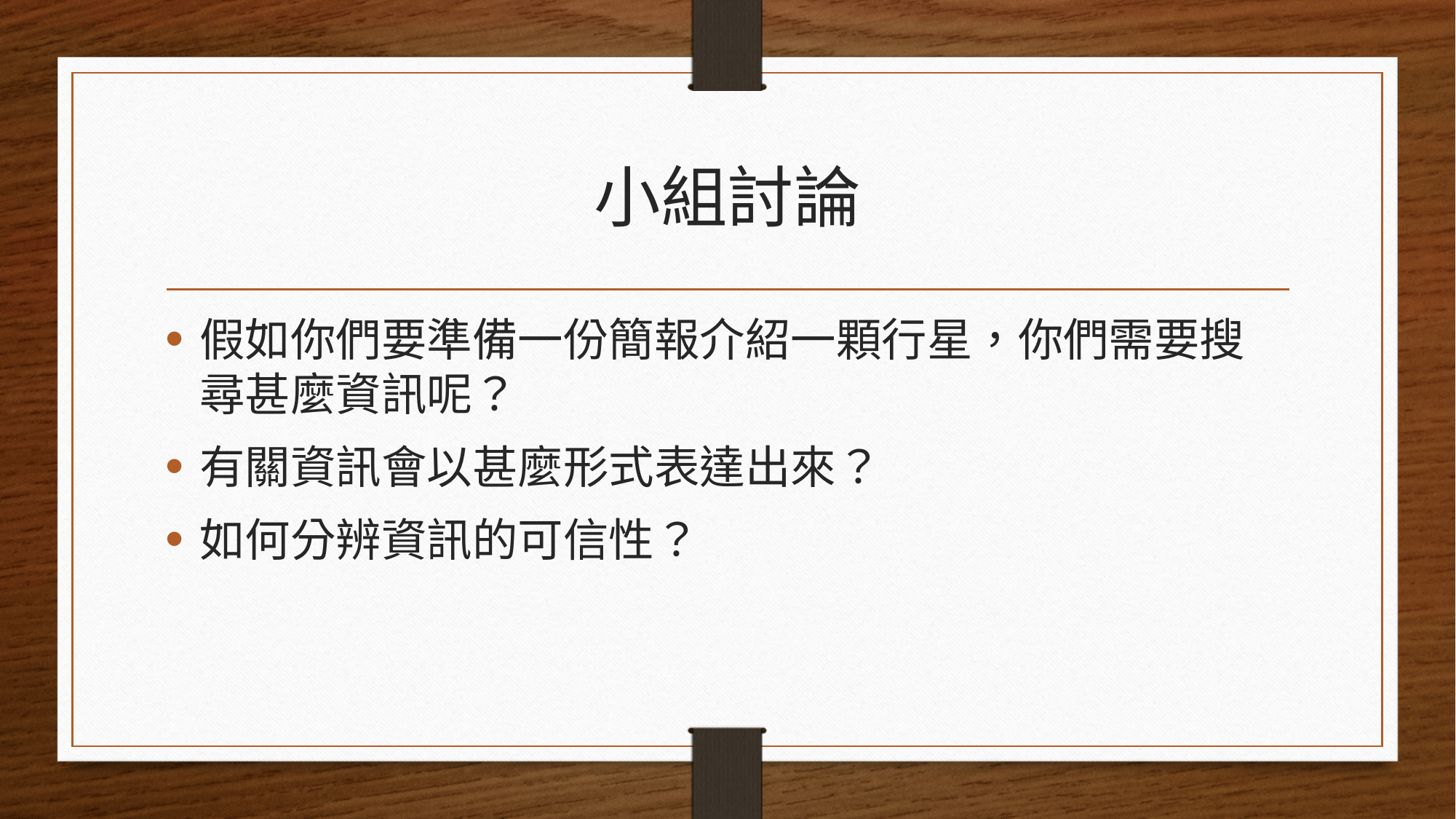

# 小組討論
假如你們要準備一份簡報介紹一顆行星，你們需要搜尋甚麼資訊呢？
有關資訊會以甚麼形式表達出來？
如何分辨資訊的可信性？